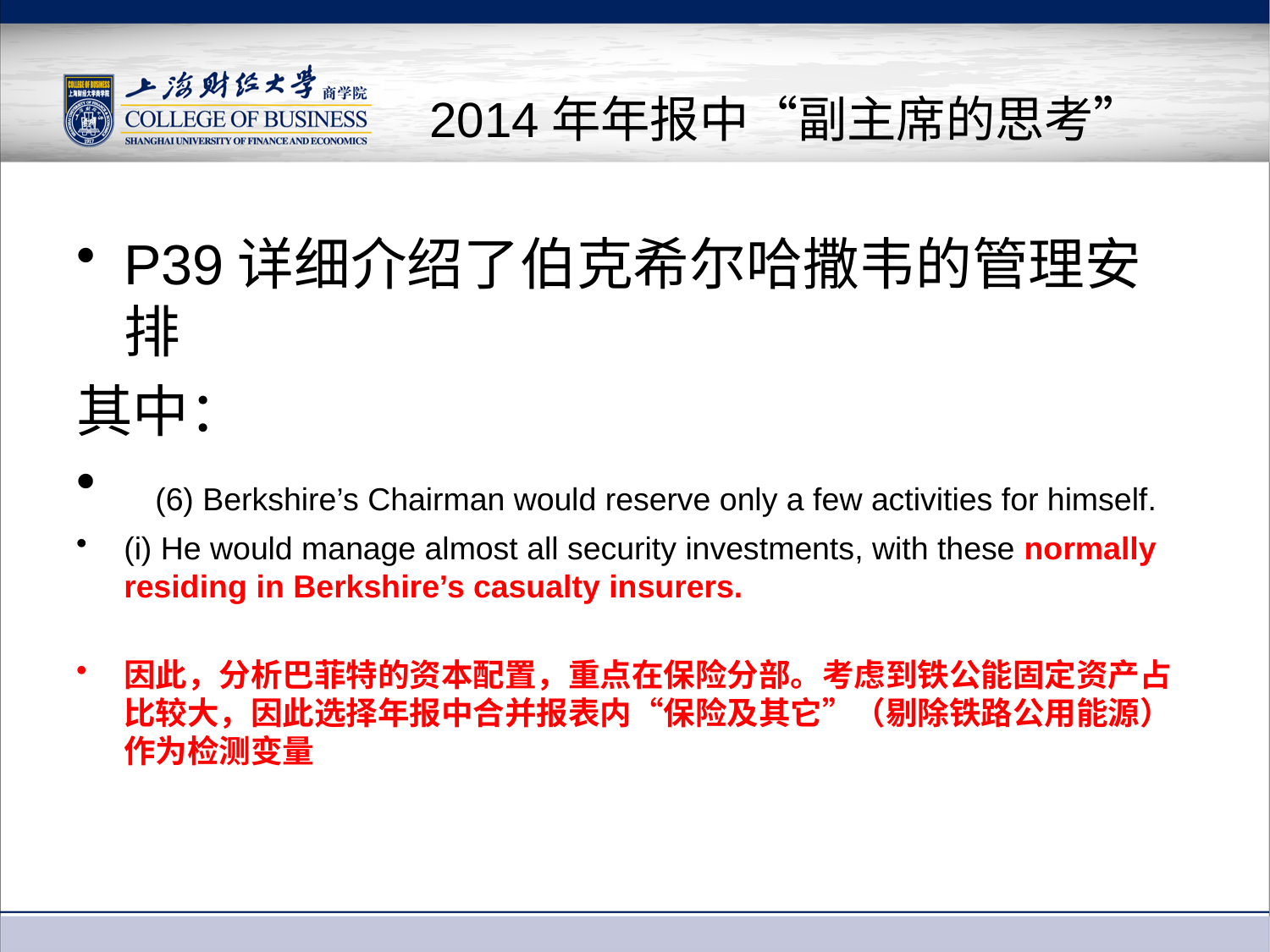

# 2014年年报中“副主席的思考”
P39详细介绍了伯克希尔哈撒韦的管理安排
其中：
  (6) Berkshire’s Chairman would reserve only a few activities for himself.
(i) He would manage almost all security investments, with these normally residing in Berkshire’s casualty insurers.

因此，分析巴菲特的资本配置，重点在保险分部。考虑到铁公能固定资产占比较大，因此选择年报中合并报表内“保险及其它”（剔除铁路公用能源）作为检测变量